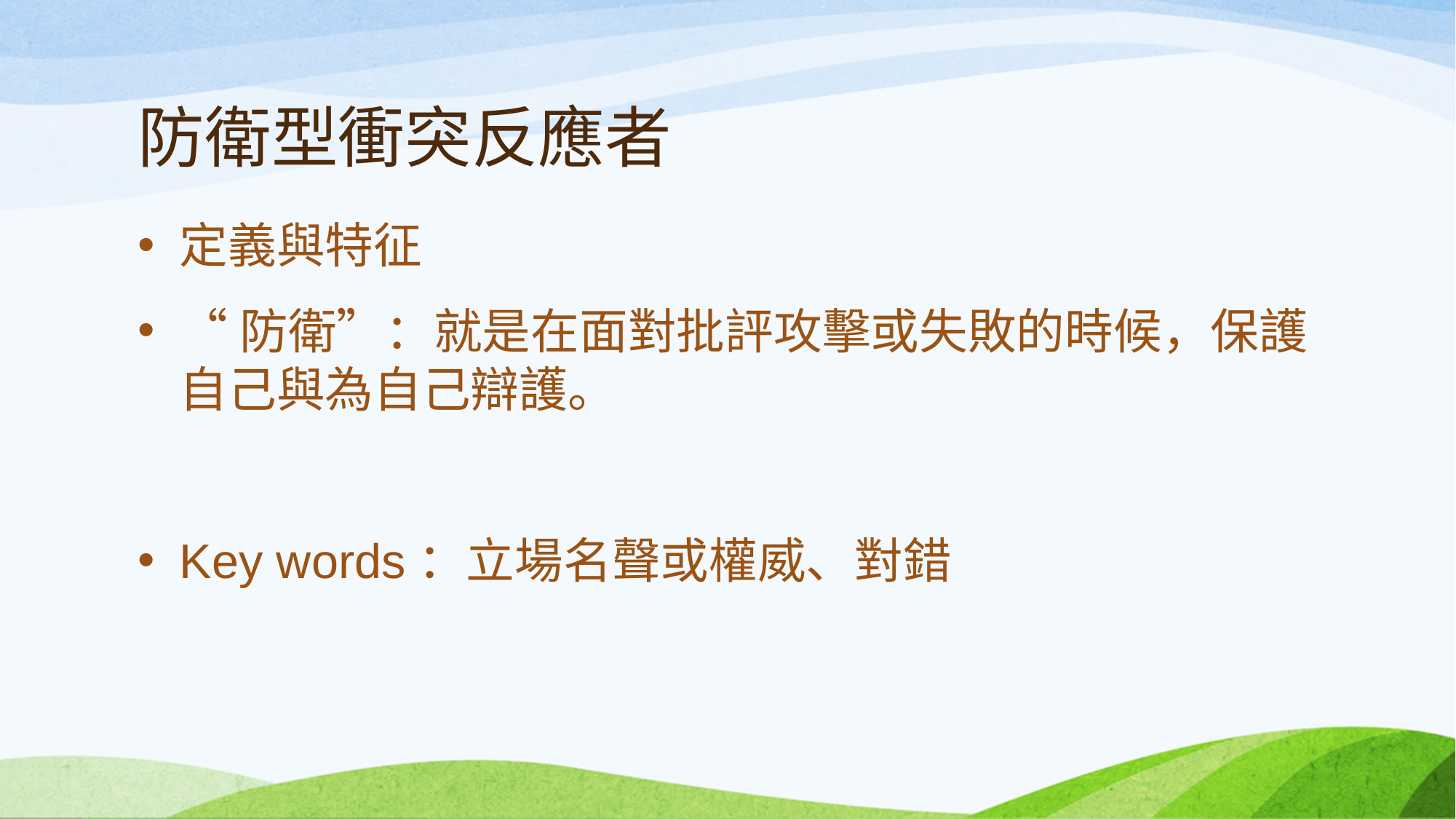

# 防衛型衝突反應者
定義與特征
“防衛”：就是在面對批評攻擊或失敗的時候，保護自己與為自己辯護。

Key words：立場名聲或權威、對錯